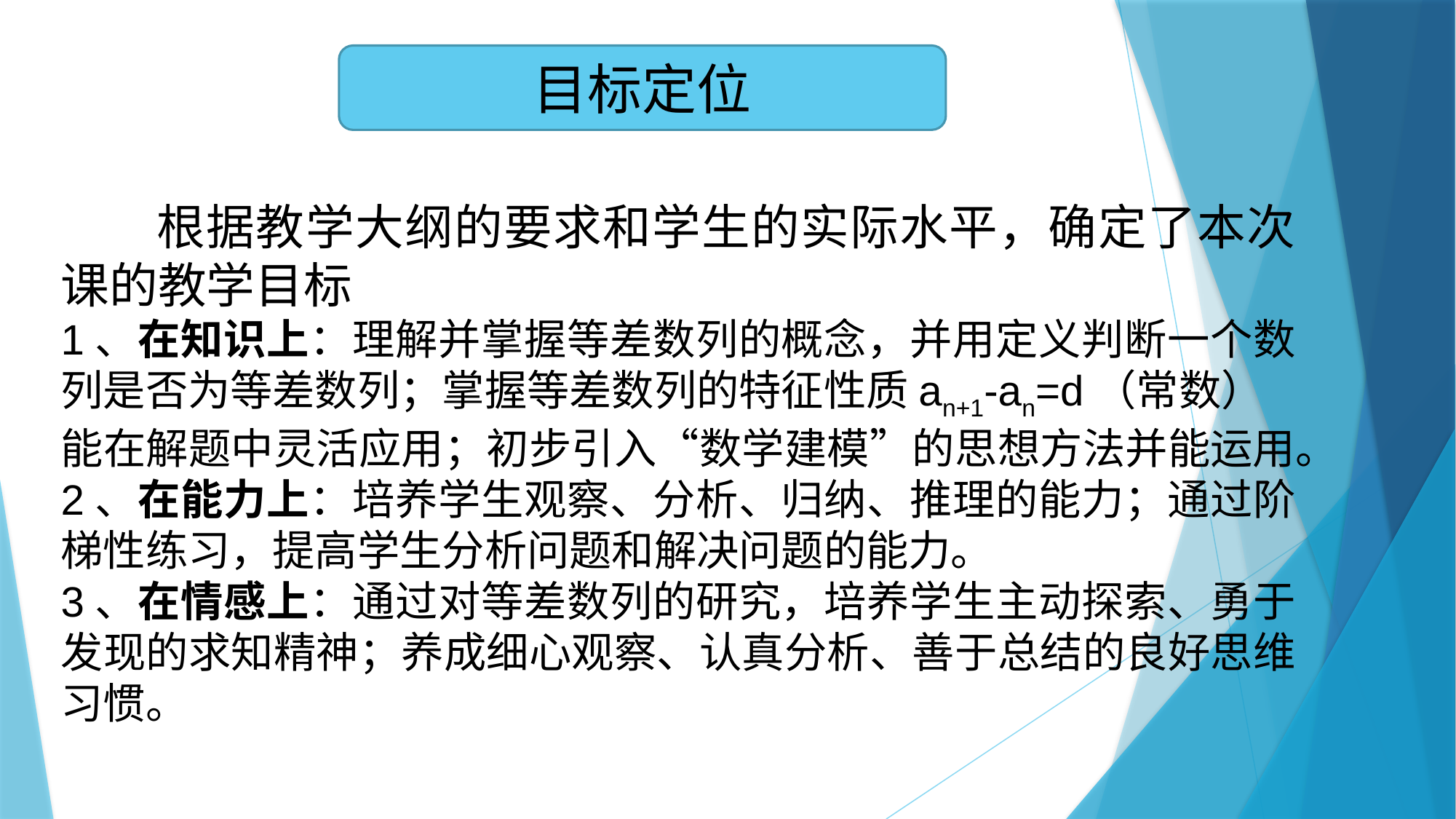

目标定位
       根据教学大纲的要求和学生的实际水平，确定了本次课的教学目标
1、在知识上：理解并掌握等差数列的概念，并用定义判断一个数列是否为等差数列；掌握等差数列的特征性质an+1-an=d（常数）
能在解题中灵活应用；初步引入“数学建模”的思想方法并能运用。
2、在能力上：培养学生观察、分析、归纳、推理的能力；通过阶梯性练习，提高学生分析问题和解决问题的能力。
3、在情感上：通过对等差数列的研究，培养学生主动探索、勇于发现的求知精神；养成细心观察、认真分析、善于总结的良好思维习惯。